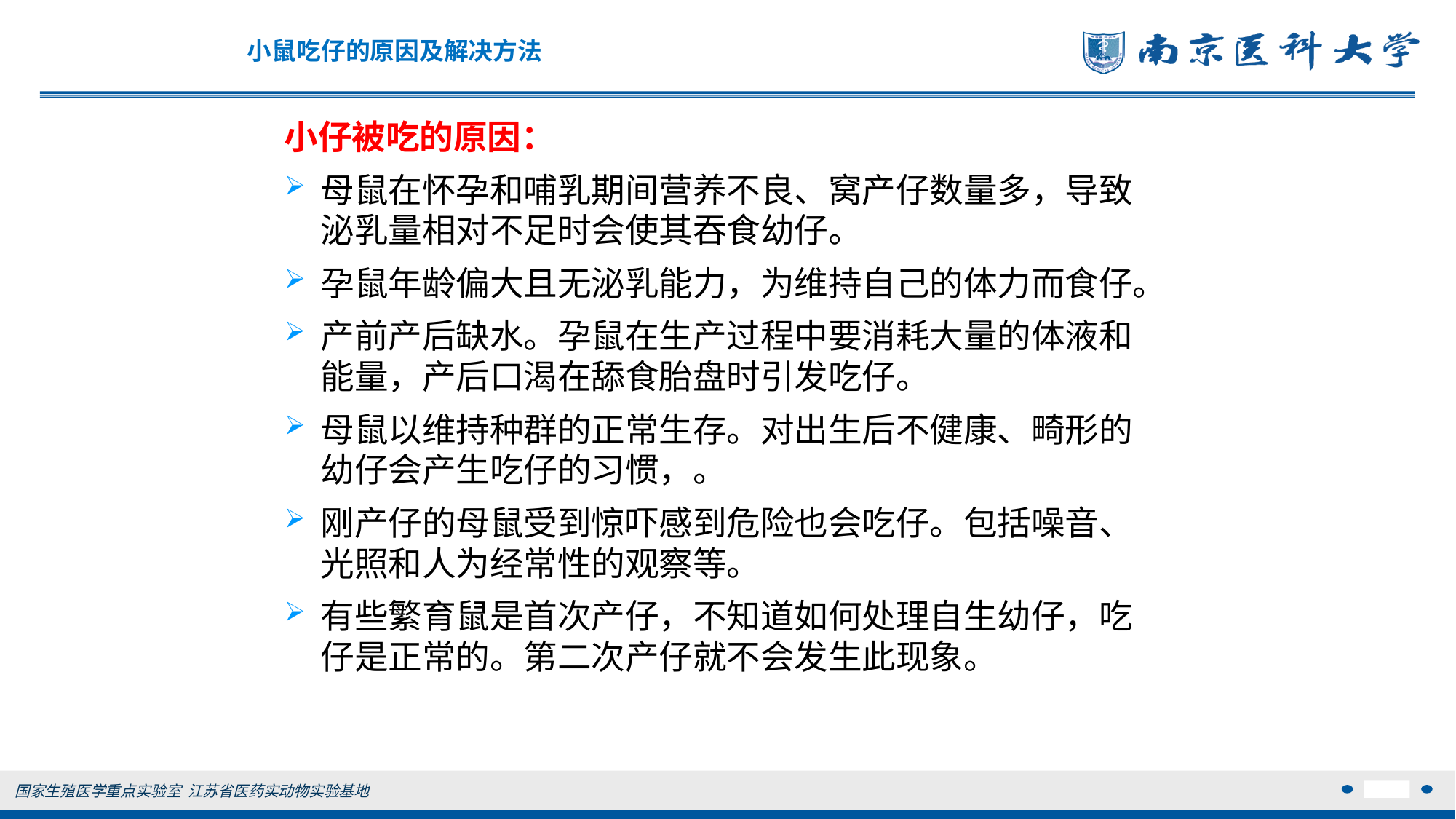

小鼠吃仔的原因及解决方法
小仔被吃的原因：
母鼠在怀孕和哺乳期间营养不良、窝产仔数量多，导致泌乳量相对不足时会使其吞食幼仔。
孕鼠年龄偏大且无泌乳能力，为维持自己的体力而食仔。
产前产后缺水。孕鼠在生产过程中要消耗大量的体液和能量，产后口渴在舔食胎盘时引发吃仔。
母鼠以维持种群的正常生存。对出生后不健康、畸形的幼仔会产生吃仔的习惯，。
刚产仔的母鼠受到惊吓感到危险也会吃仔。包括噪音、光照和人为经常性的观察等。
有些繁育鼠是首次产仔，不知道如何处理自生幼仔，吃仔是正常的。第二次产仔就不会发生此现象。